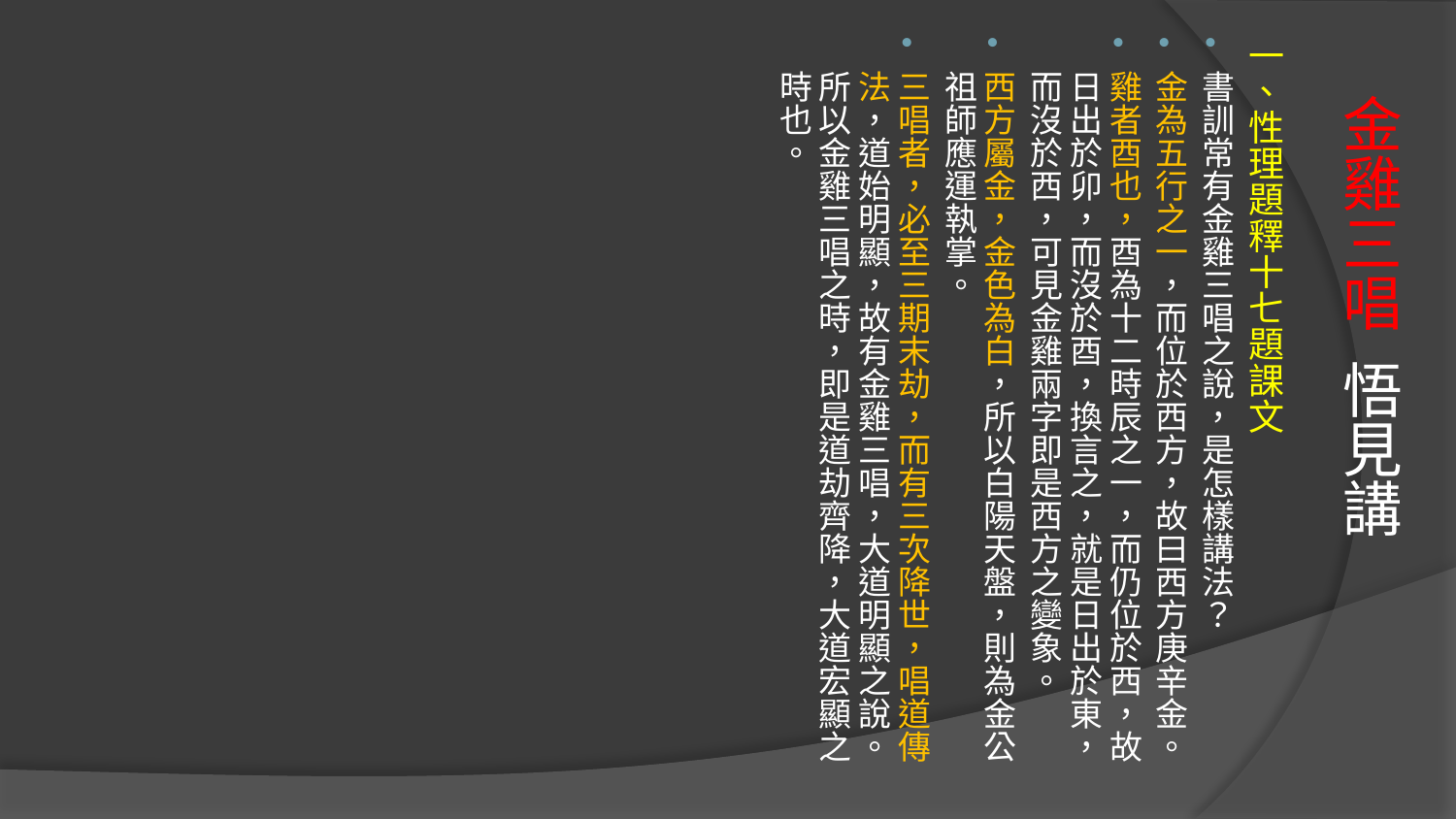

一、性理題釋十七題課文
書訓常有金雞三唱之說，是怎樣講法？
金為五行之一，而位於西方，故曰西方庚辛金。
雞者酉也，酉為十二時辰之一，而仍位於西，故日出於卯，而沒於酉，換言之，就是日出於東，而沒於西，可見金雞兩字即是西方之變象。
西方屬金，金色為白，所以白陽天盤，則為金公祖師應運執掌。
三唱者，必至三期末劫，而有三次降世，唱道傳法，道始明顯，故有金雞三唱，大道明顯之說。所以金雞三唱之時，即是道劫齊降，大道宏顯之時也。

# 金雞三唱  悟見講